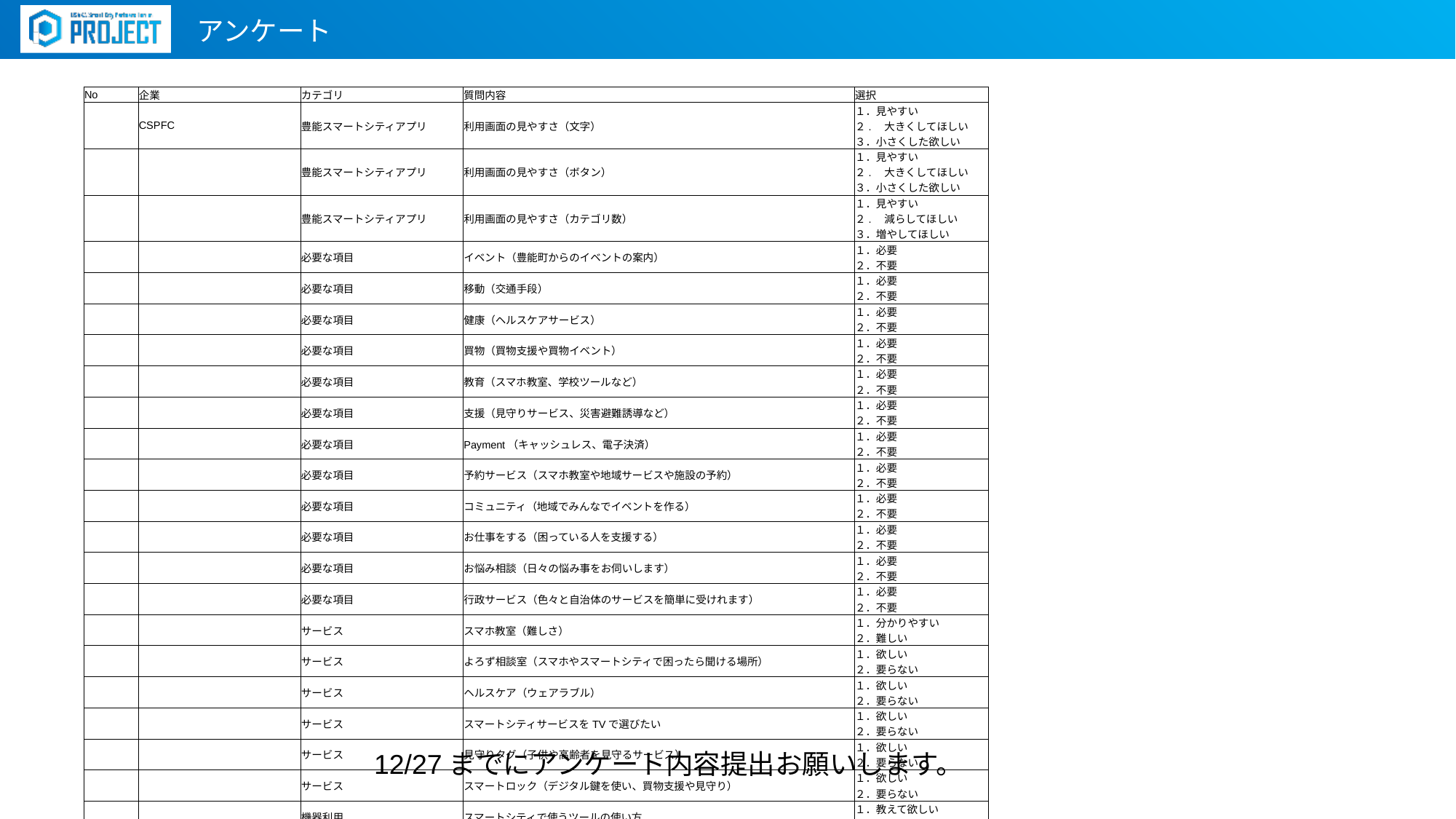

アンケート
| No | 企業 | カテゴリ | 質問内容 | 選択 |
| --- | --- | --- | --- | --- |
|  | CSPFC | 豊能スマートシティアプリ | 利用画面の見やすさ（文字） | １．見やすい ２.　大きくしてほしい ３．小さくした欲しい |
|  |  | 豊能スマートシティアプリ | 利用画面の見やすさ（ボタン） | １．見やすい ２.　大きくしてほしい ３．小さくした欲しい |
|  |  | 豊能スマートシティアプリ | 利用画面の見やすさ（カテゴリ数） | １．見やすい ２.　減らしてほしい ３．増やしてほしい |
|  |  | 必要な項目 | イベント（豊能町からのイベントの案内） | １．必要 ２．不要 |
|  |  | 必要な項目 | 移動（交通手段） | １．必要 ２．不要 |
|  |  | 必要な項目 | 健康（ヘルスケアサービス） | １．必要 ２．不要 |
|  |  | 必要な項目 | 買物（買物支援や買物イベント） | １．必要 ２．不要 |
|  |  | 必要な項目 | 教育（スマホ教室、学校ツールなど） | １．必要 ２．不要 |
|  |  | 必要な項目 | 支援（見守りサービス、災害避難誘導など） | １．必要 ２．不要 |
|  |  | 必要な項目 | Payment（キャッシュレス、電子決済） | １．必要 ２．不要 |
|  |  | 必要な項目 | 予約サービス（スマホ教室や地域サービスや施設の予約） | １．必要 ２．不要 |
|  |  | 必要な項目 | コミュニティ（地域でみんなでイベントを作る） | １．必要 ２．不要 |
|  |  | 必要な項目 | お仕事をする（困っている人を支援する） | １．必要 ２．不要 |
|  |  | 必要な項目 | お悩み相談（日々の悩み事をお伺いします） | １．必要 ２．不要 |
|  |  | 必要な項目 | 行政サービス（色々と自治体のサービスを簡単に受けれます） | １．必要 ２．不要 |
|  |  | サービス | スマホ教室（難しさ） | １．分かりやすい ２．難しい |
|  |  | サービス | よろず相談室（スマホやスマートシティで困ったら聞ける場所） | １．欲しい ２．要らない |
|  |  | サービス | ヘルスケア（ウェアラブル） | １．欲しい ２．要らない |
|  |  | サービス | スマートシティサービスをTVで選びたい | １．欲しい ２．要らない |
|  |  | サービス | 見守りタグ（子供や高齢者を見守るサービス） | １．欲しい ２．要らない |
|  |  | サービス | スマートロック（デジタル鍵を使い、買物支援や見守り） | １．欲しい ２．要らない |
|  |  | 機器利用 | スマートシティで使うツールの使い方 | １．教えて欲しい ２．自分で調べる |
12/27までにアンケート内容提出お願いします。